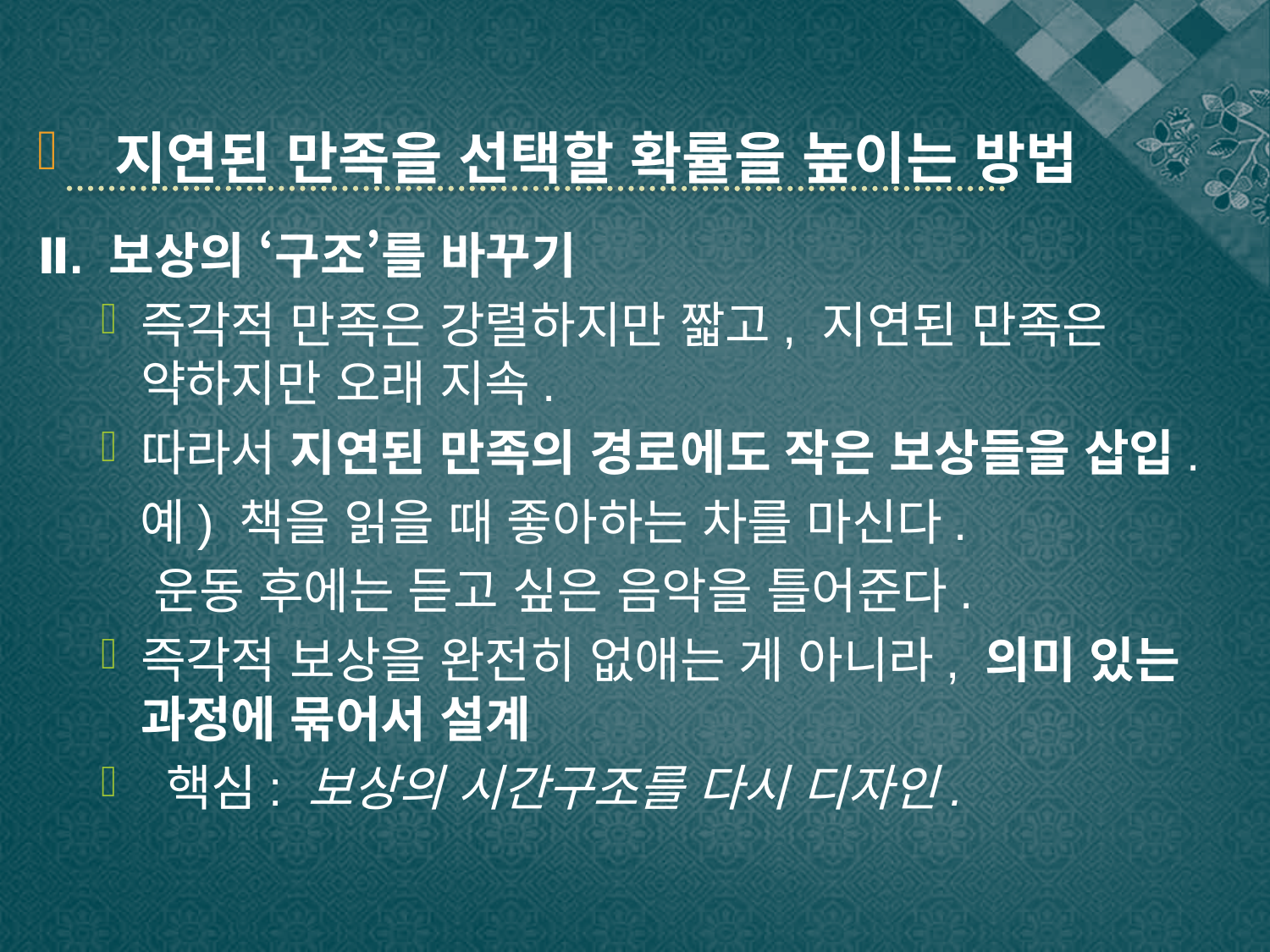

지연된 만족을 선택할 확률을 높이는 방법

Ⅱ. 보상의 ‘구조’를 바꾸기
즉각적 만족은 강렬하지만 짧고, 지연된 만족은 약하지만 오래 지속.
따라서 지연된 만족의 경로에도 작은 보상들을 삽입.
  예) 책을 읽을 때 좋아하는 차를 마신다.
   운동 후에는 듣고 싶은 음악을 틀어준다.
즉각적 보상을 완전히 없애는 게 아니라, 의미 있는 과정에 묶어서 설계
 핵심: 보상의 시간구조를 다시 디자인.